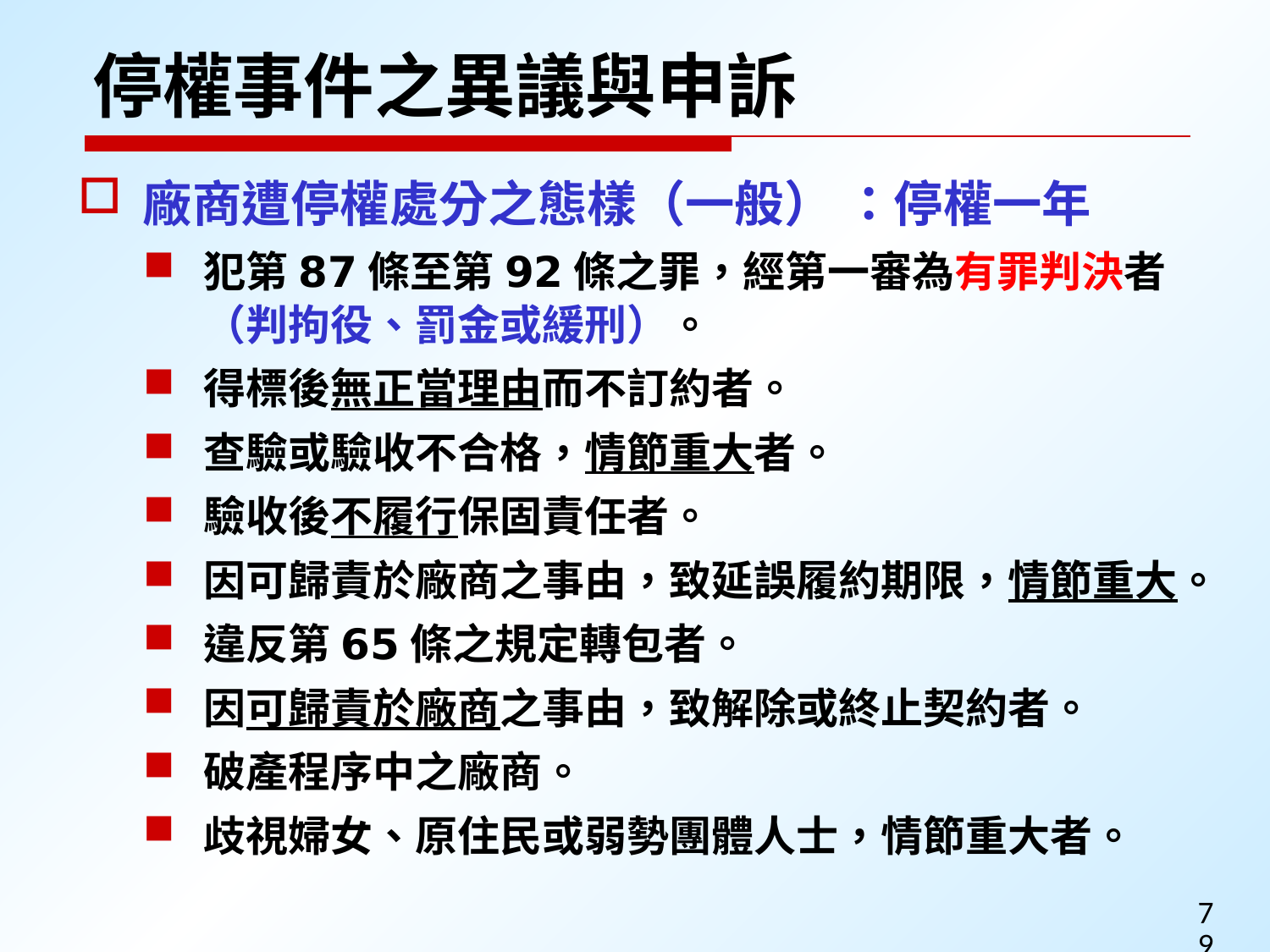

停權事件之異議與申訴
廠商遭停權處分之態樣（一般） ：停權一年
犯第87條至第92條之罪，經第一審為有罪判決者（判拘役、罰金或緩刑）。
得標後無正當理由而不訂約者。
查驗或驗收不合格，情節重大者。
驗收後不履行保固責任者。
因可歸責於廠商之事由，致延誤履約期限，情節重大。
違反第65條之規定轉包者。
因可歸責於廠商之事由，致解除或終止契約者。
破產程序中之廠商。
歧視婦女、原住民或弱勢團體人士，情節重大者。